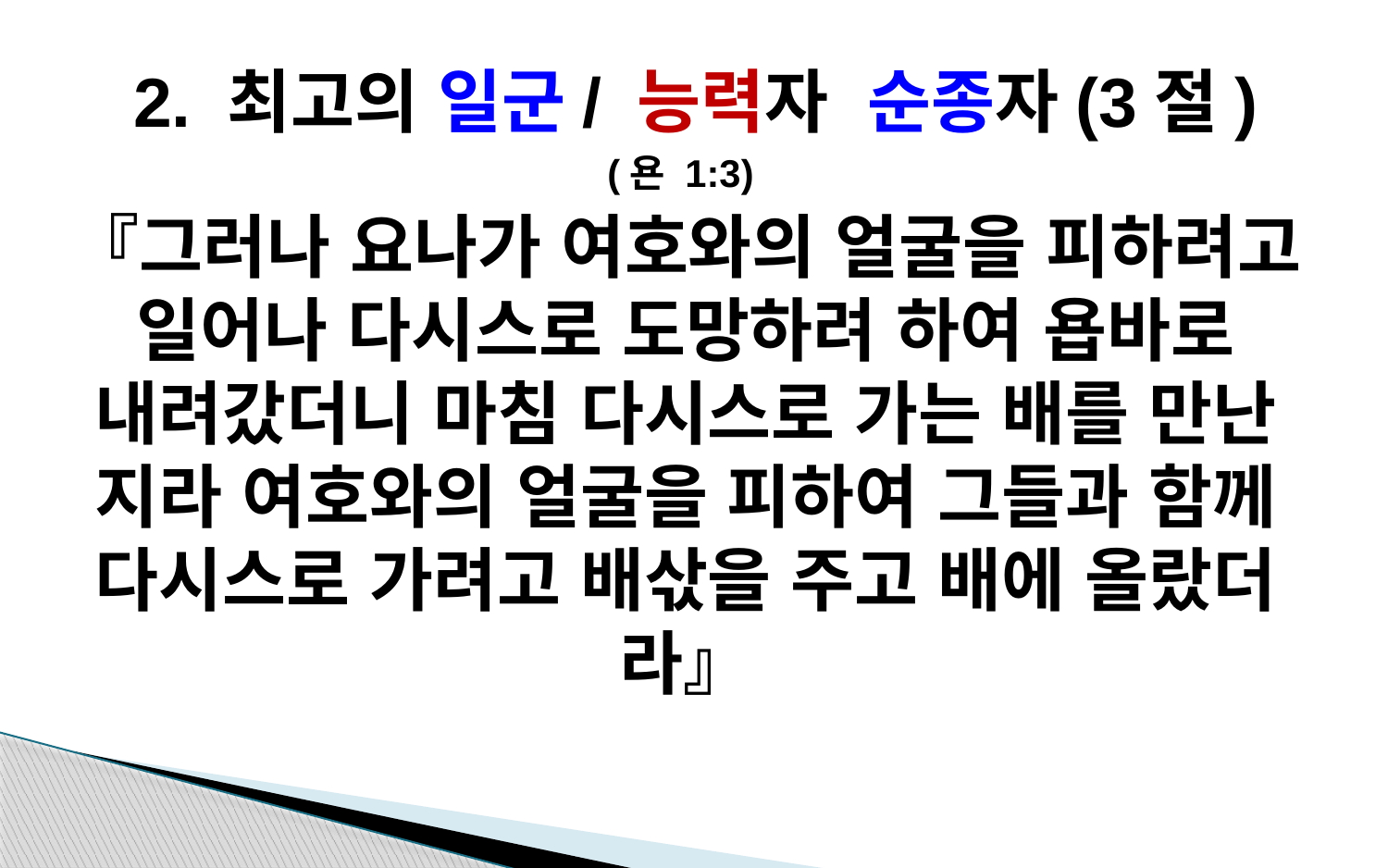

#
 2. 최고의 일군/ 능력자  순종자(3절)
(욘 1:3)
『그러나 요나가 여호와의 얼굴을 피하려고 일어나 다시스로 도망하려 하여 욥바로 내려갔더니 마침 다시스로 가는 배를 만난 지라 여호와의 얼굴을 피하여 그들과 함께 다시스로 가려고 배삯을 주고 배에 올랐더라』